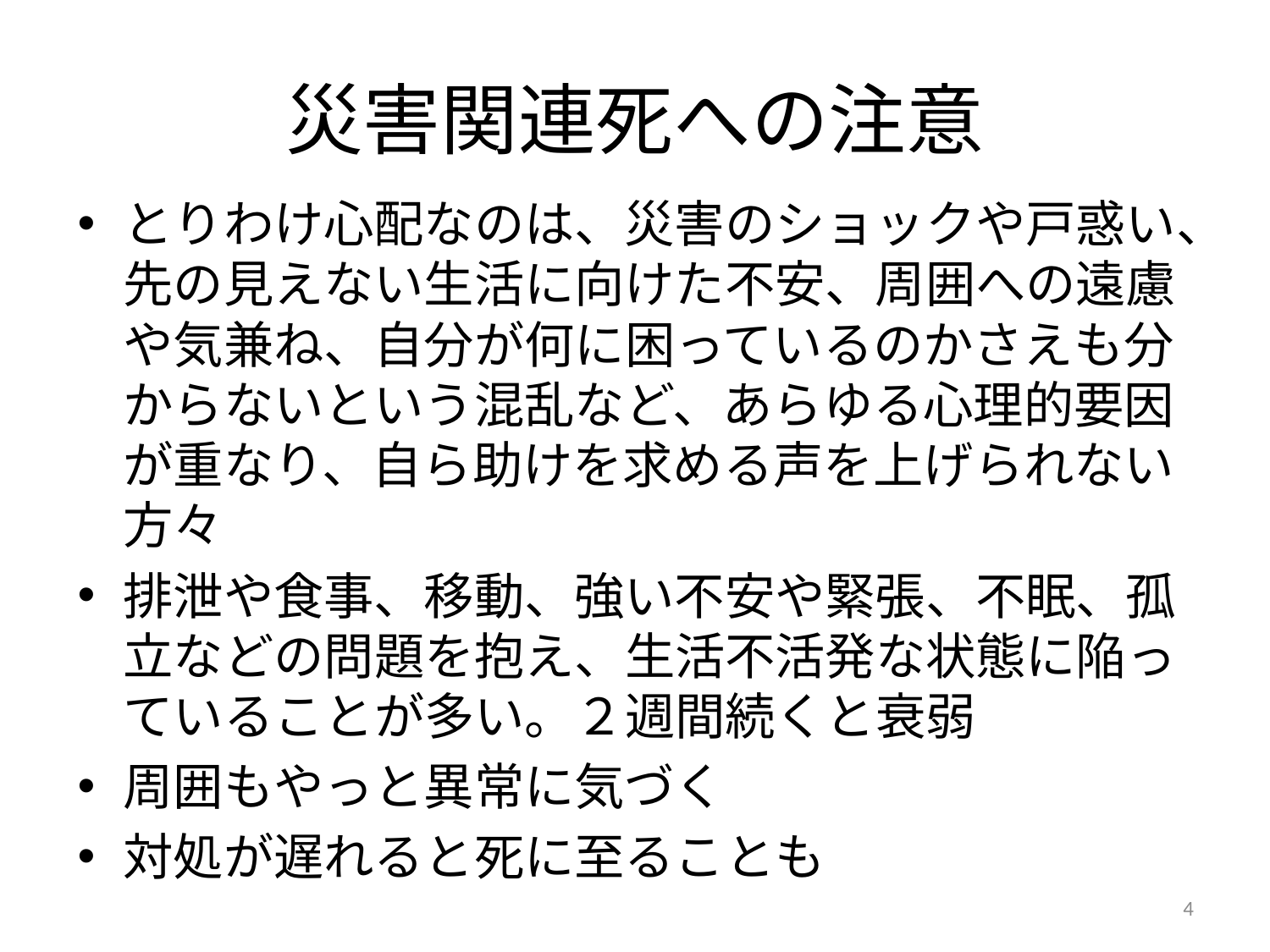

# 災害関連死への注意
とりわけ心配なのは、災害のショックや戸惑い、先の見えない生活に向けた不安、周囲への遠慮や気兼ね、自分が何に困っているのかさえも分からないという混乱など、あらゆる心理的要因が重なり、自ら助けを求める声を上げられない方々
排泄や食事、移動、強い不安や緊張、不眠、孤立などの問題を抱え、生活不活発な状態に陥っていることが多い。２週間続くと衰弱
周囲もやっと異常に気づく
対処が遅れると死に至ることも

4